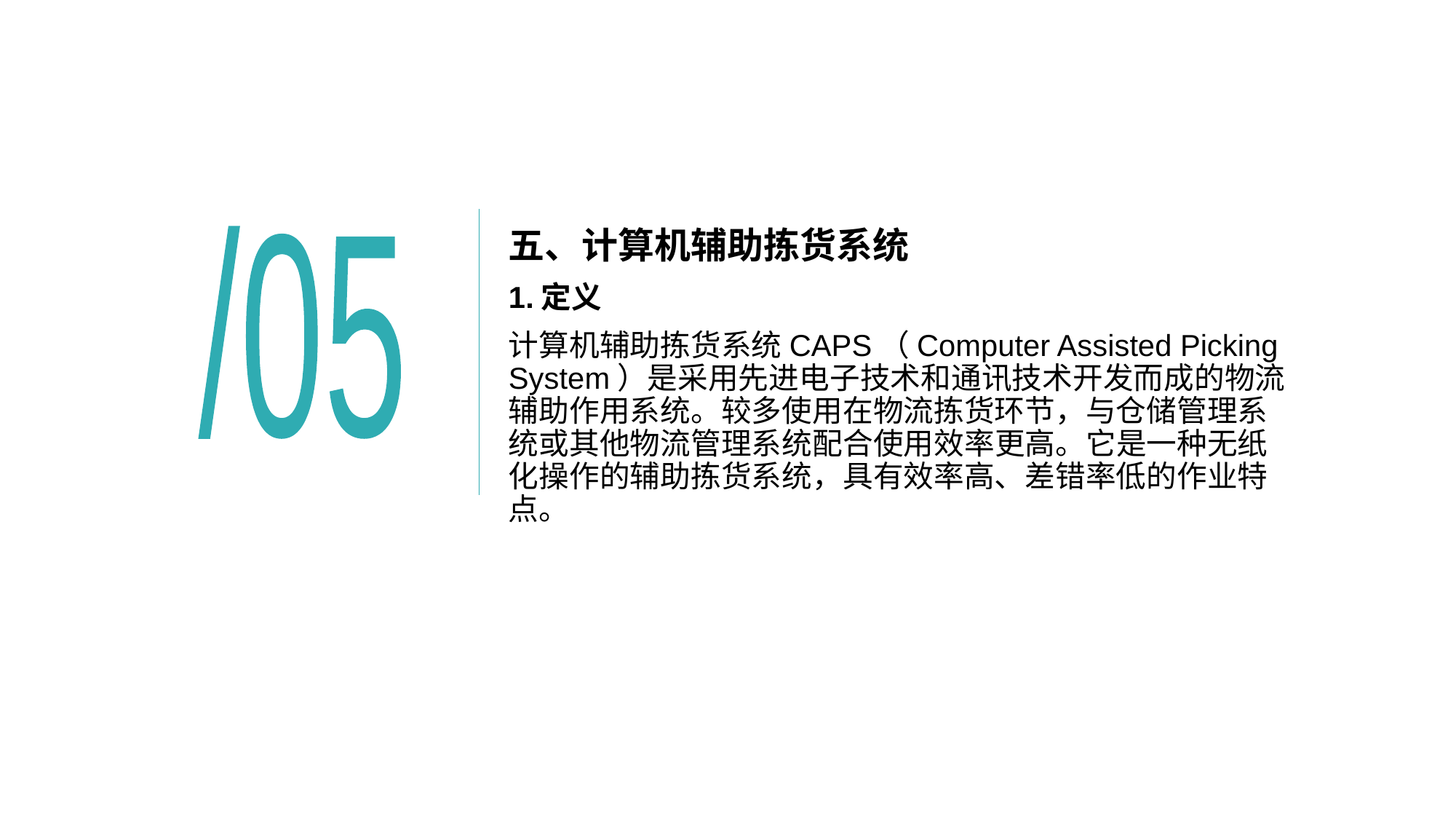

# 五、计算机辅助拣货系统
/05
1.定义
计算机辅助拣货系统CAPS（Computer Assisted Picking System）是采用先进电子技术和通讯技术开发而成的物流辅助作用系统。较多使用在物流拣货环节，与仓储管理系统或其他物流管理系统配合使用效率更高。它是一种无纸化操作的辅助拣货系统，具有效率高、差错率低的作业特点。